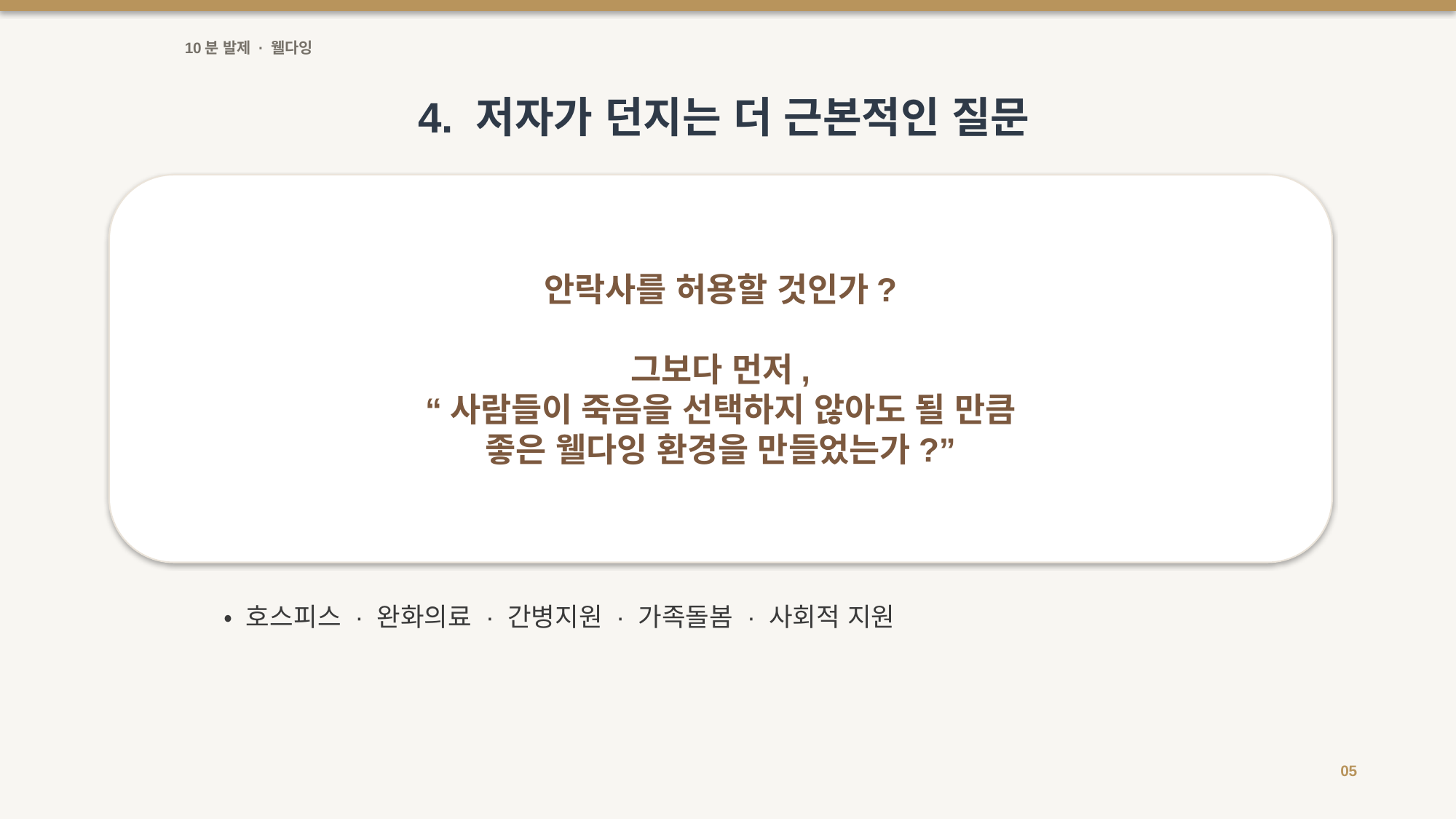

10분 발제 · 웰다잉
4. 저자가 던지는 더 근본적인 질문

안락사를 허용할 것인가?
그보다 먼저,
“사람들이 죽음을 선택하지 않아도 될 만큼
좋은 웰다잉 환경을 만들었는가?”
• 호스피스 · 완화의료 · 간병지원 · 가족돌봄 · 사회적 지원
05